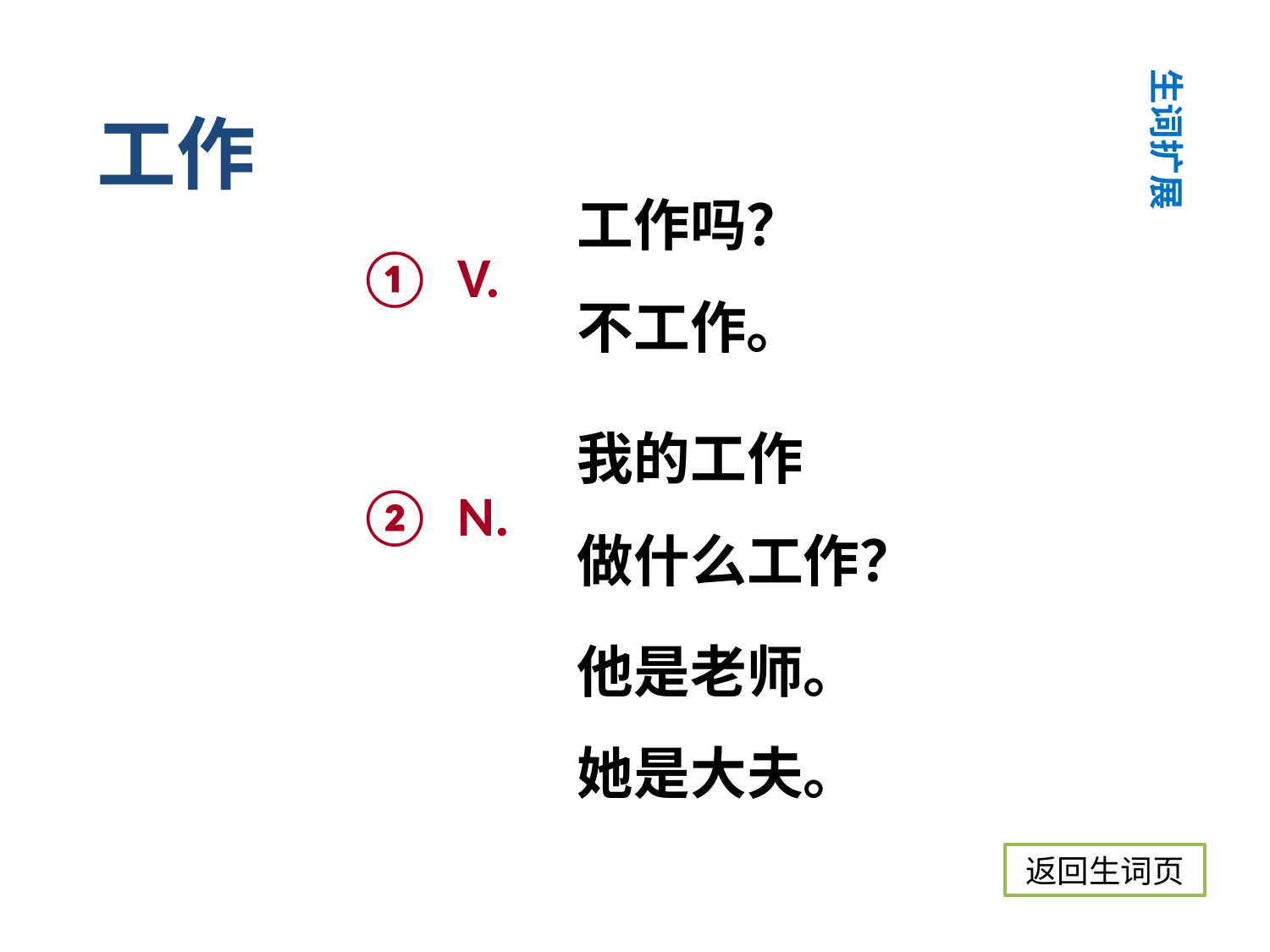

工作
生词扩展
工作吗？
不工作。
①  V.
我的工作
做什么工作？
②  N.
他是老师。
她是大夫。
返回生词页